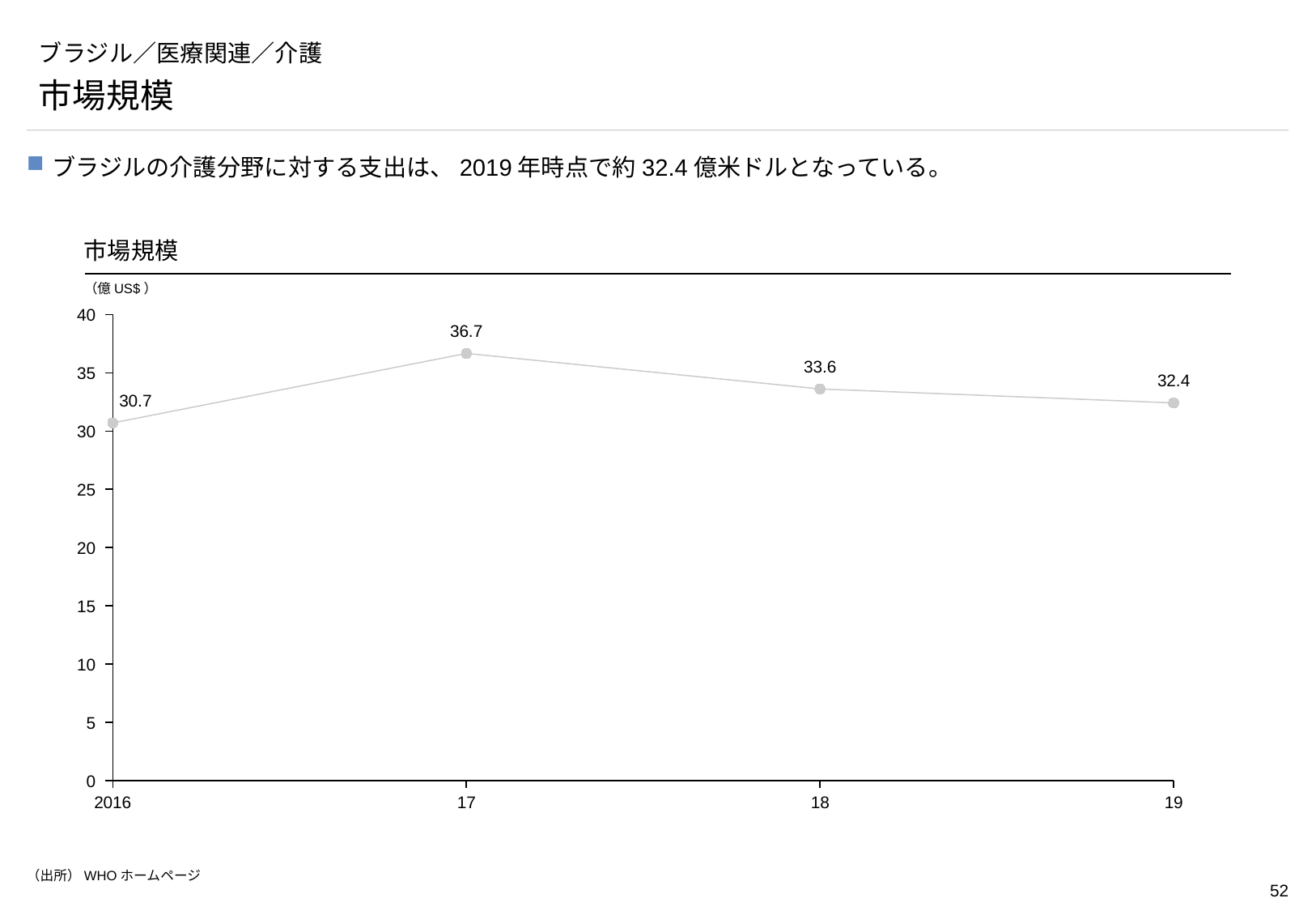

# ブラジル／医療関連／介護
市場規模
ブラジルの介護分野に対する支出は、2019年時点で約32.4億米ドルとなっている。
市場規模
（億US$）

### Chart

| Category |  |
|---|---|
40
36.7
33.6
35
32.4
30.7
30
25
20
15
10
5
0
2016
17
18
19
（出所）WHOホームページ